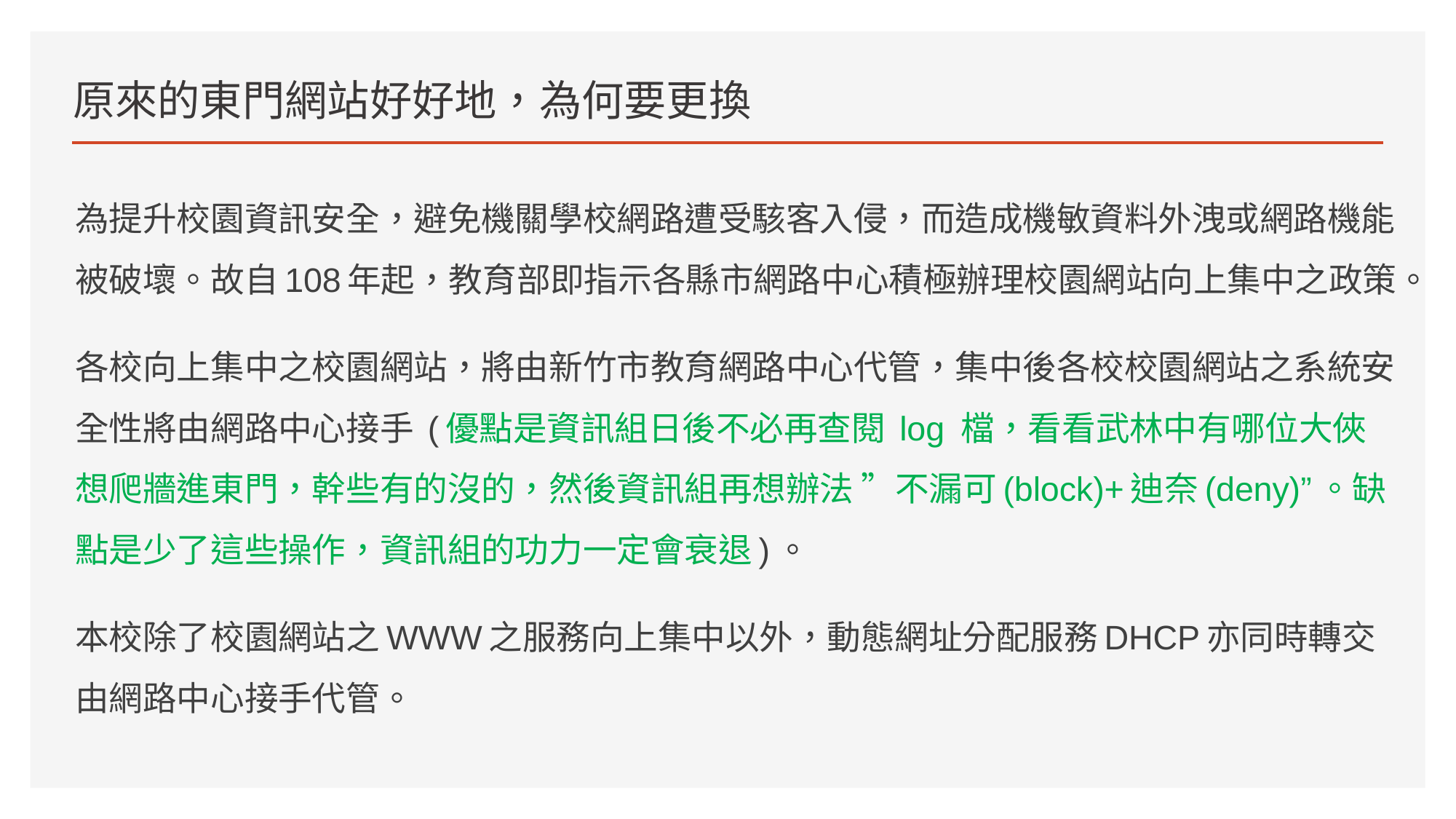

# 原來的東門網站好好地，為何要更換
為提升校園資訊安全，避免機關學校網路遭受駭客入侵，而造成機敏資料外洩或網路機能被破壞。故自108年起，教育部即指示各縣市網路中心積極辦理校園網站向上集中之政策。
各校向上集中之校園網站，將由新竹市教育網路中心代管，集中後各校校園網站之系統安全性將由網路中心接手 (優點是資訊組日後不必再查閱 log 檔，看看武林中有哪位大俠想爬牆進東門，幹些有的沒的，然後資訊組再想辦法 ”不漏可(block)+迪奈(deny)”。缺點是少了這些操作，資訊組的功力一定會衰退)。
本校除了校園網站之WWW之服務向上集中以外，動態網址分配服務DHCP亦同時轉交由網路中心接手代管。